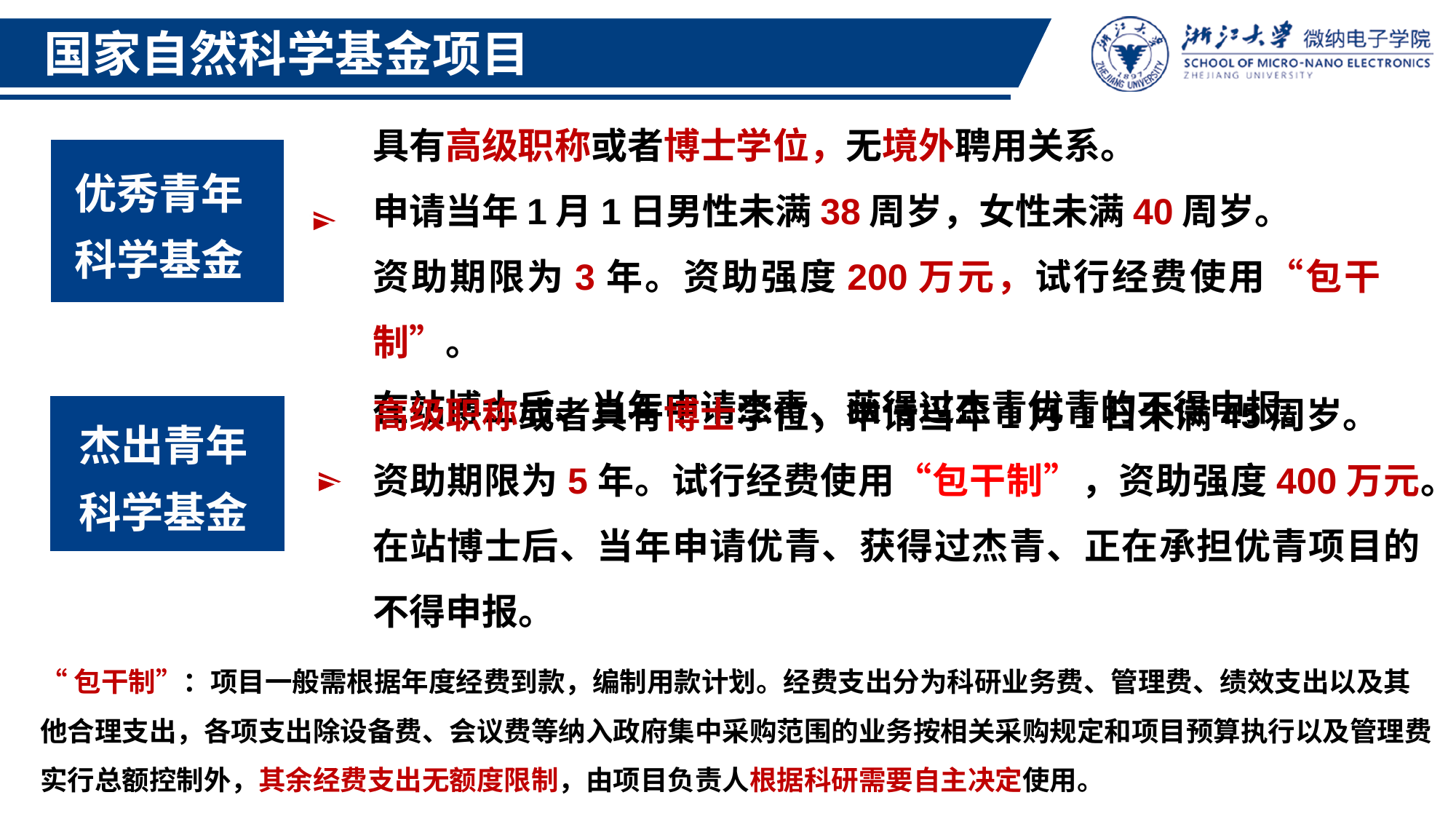

国家自然科学基金项目
具有高级职称或者博士学位，无境外聘用关系。
申请当年1月1日男性未满38周岁，女性未满40周岁。
资助期限为3年。资助强度200万元，试行经费使用“包干制”。
在站博士后、当年申请杰青、获得过杰青优青的不得申报。

优秀青年科学基金

高级职称或者具有博士学位，申请当年1月1日未满45周岁。
资助期限为5年。试行经费使用“包干制”，资助强度400万元。
在站博士后、当年申请优青、获得过杰青、正在承担优青项目的不得申报。

杰出青年科学基金

“包干制”：项目一般需根据年度经费到款，编制用款计划。经费支出分为科研业务费、管理费、绩效支出以及其他合理支出，各项支出除设备费、会议费等纳入政府集中采购范围的业务按相关采购规定和项目预算执行以及管理费实行总额控制外，其余经费支出无额度限制，由项目负责人根据科研需要自主决定使用。